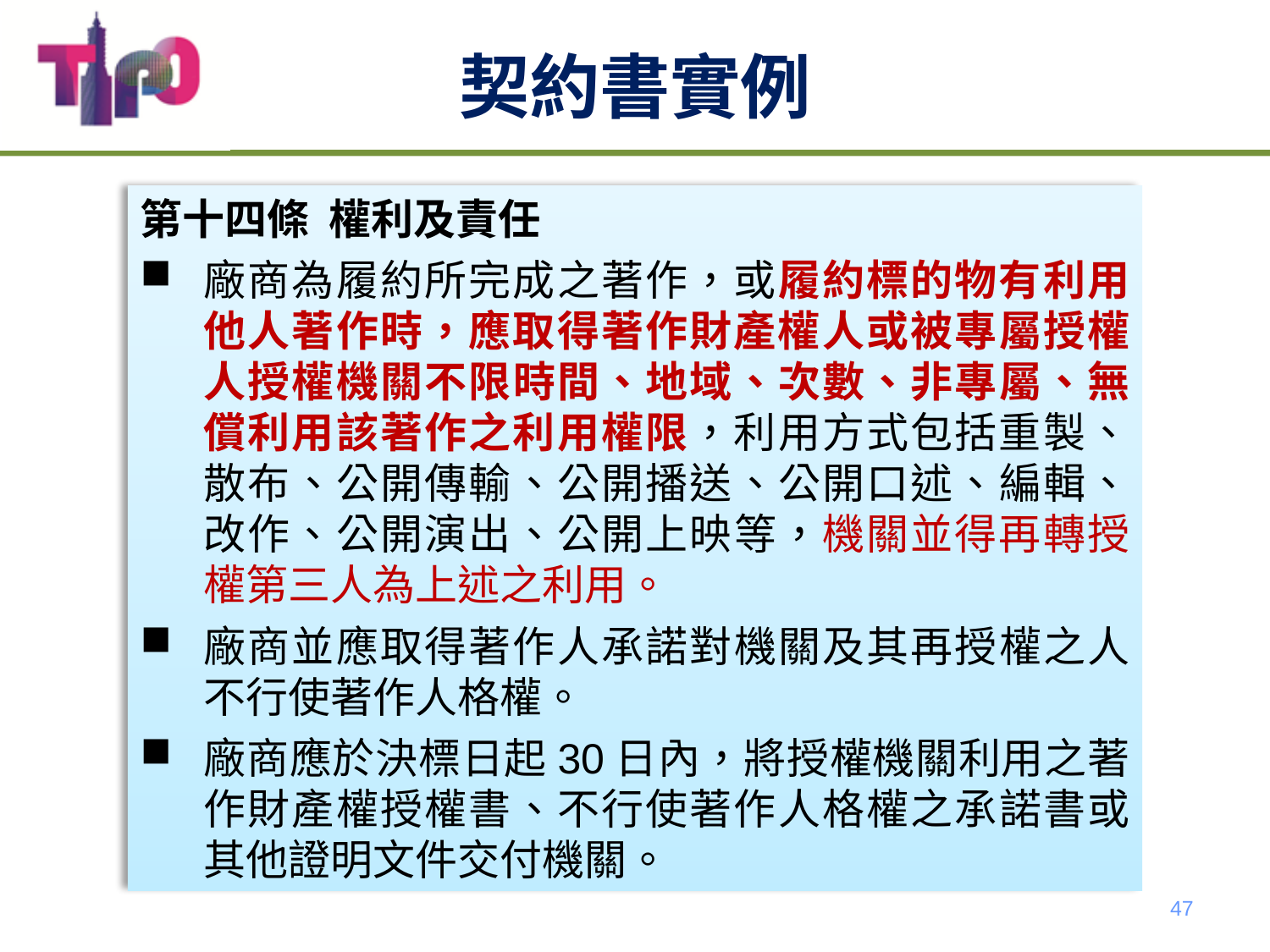

契約書實例
第十四條  權利及責任
廠商為履約所完成之著作，或履約標的物有利用他人著作時，應取得著作財產權人或被專屬授權人授權機關不限時間、地域、次數、非專屬、無償利用該著作之利用權限，利用方式包括重製、散布、公開傳輸、公開播送、公開口述、編輯、改作、公開演出、公開上映等，機關並得再轉授權第三人為上述之利用。
廠商並應取得著作人承諾對機關及其再授權之人不行使著作人格權。
廠商應於決標日起30日內，將授權機關利用之著作財產權授權書、不行使著作人格權之承諾書或其他證明文件交付機關。
47